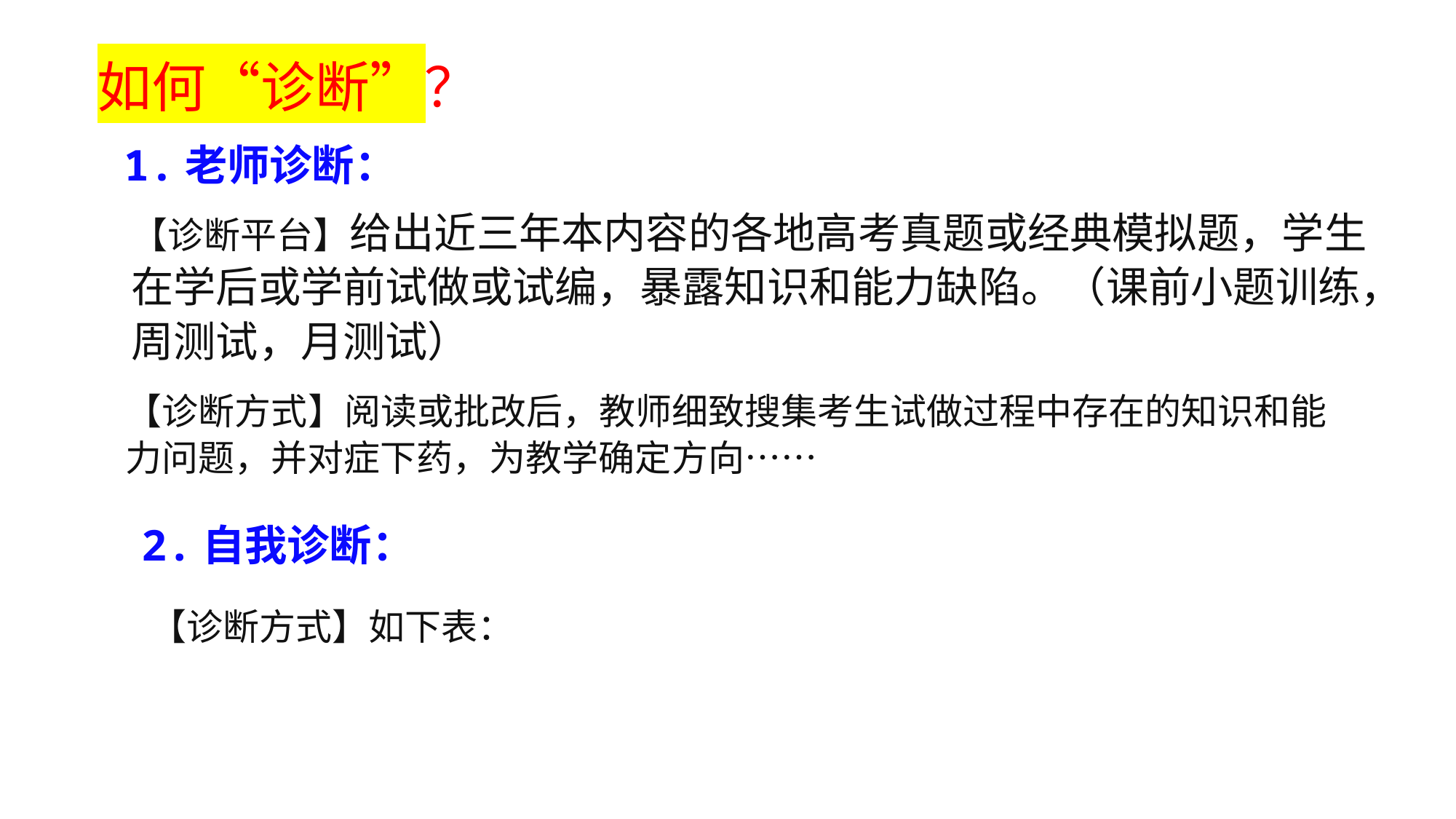

如何“诊断”？
1.老师诊断：
【诊断平台】给出近三年本内容的各地高考真题或经典模拟题，学生在学后或学前试做或试编，暴露知识和能力缺陷。（课前小题训练，周测试，月测试）
【诊断方式】阅读或批改后，教师细致搜集考生试做过程中存在的知识和能力问题，并对症下药，为教学确定方向……

2.自我诊断：
【诊断方式】如下表：